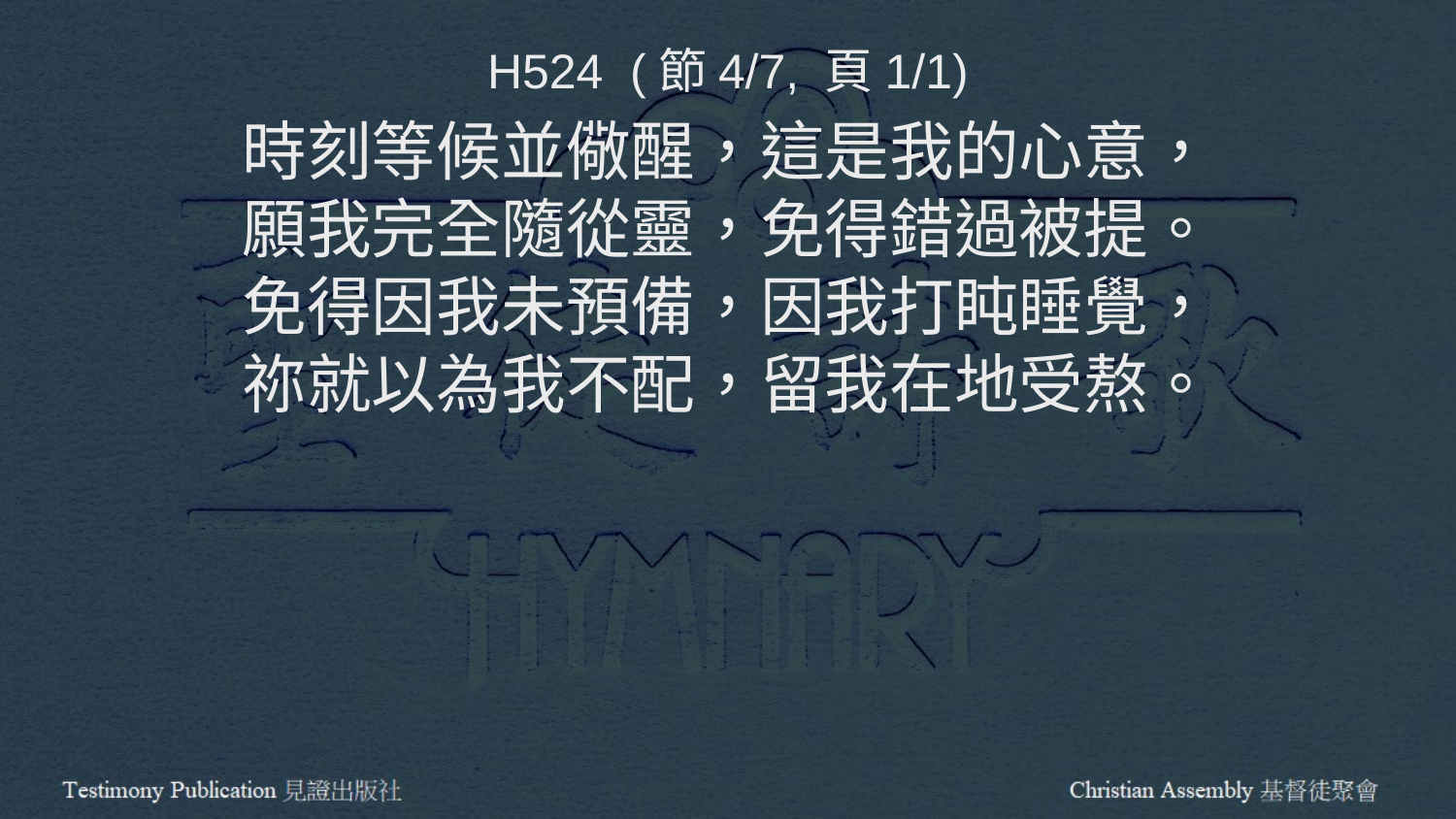

H524  (節4/7, 頁1/1)
時刻等候並儆醒，這是我的心意，
願我完全隨從靈，免得錯過被提。
免得因我未預備，因我打盹睡覺，
祢就以為我不配，留我在地受熬。